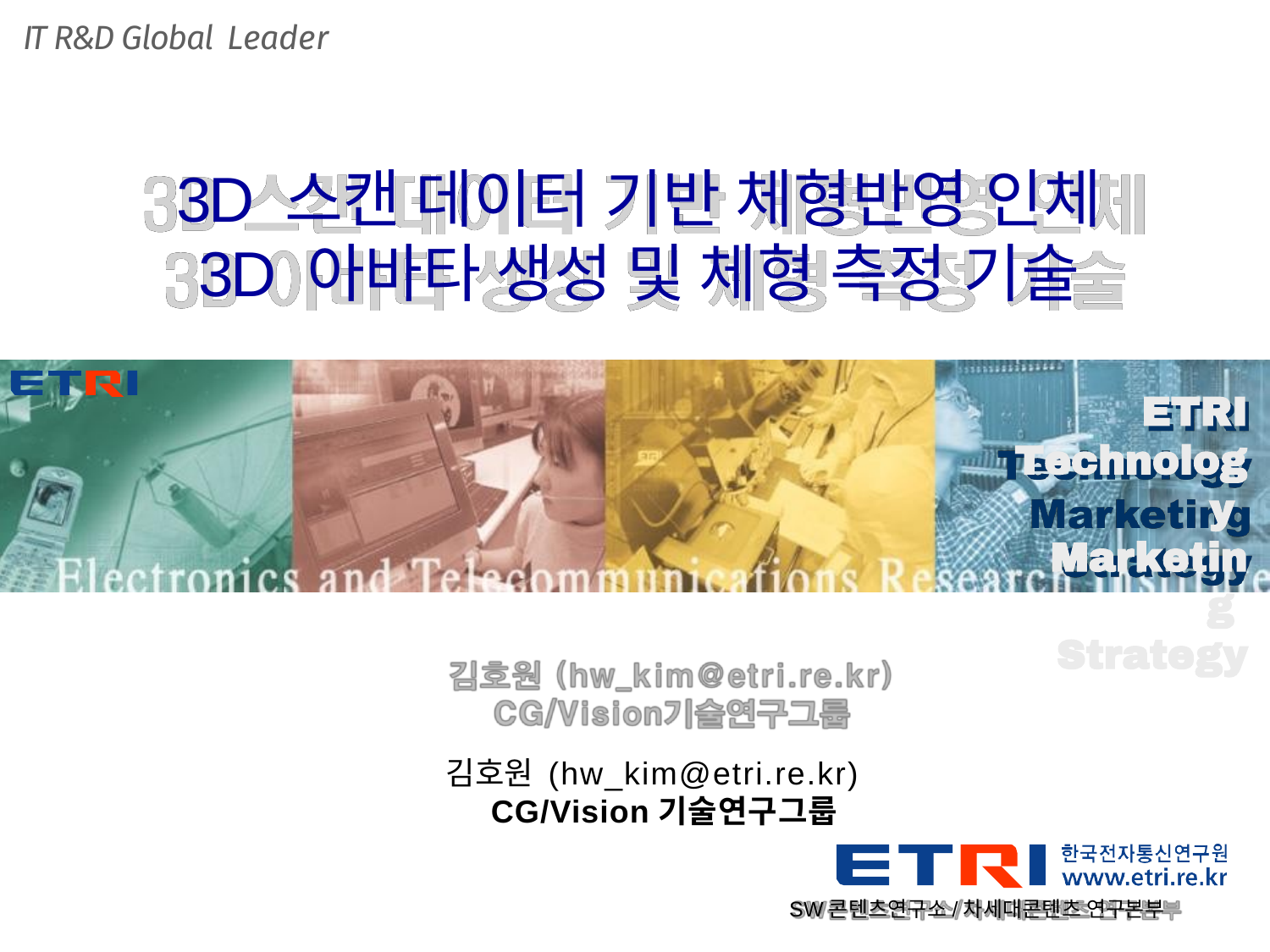

IT R&D Global Leader

# 3D 스캔 데이터 기반 체형반영 인체
3D 아바타 생성 및 체형 측정 기술

ETRI
Technology  Marketing  Strategy

김호원 (hw_kim@etri.re.kr)  CG/Vision기술연구그룹

Proprietary	ETRI OOO연구소(단, 본부)명	1

SW콘텐츠연구소/차세대콘텐츠 연구본부